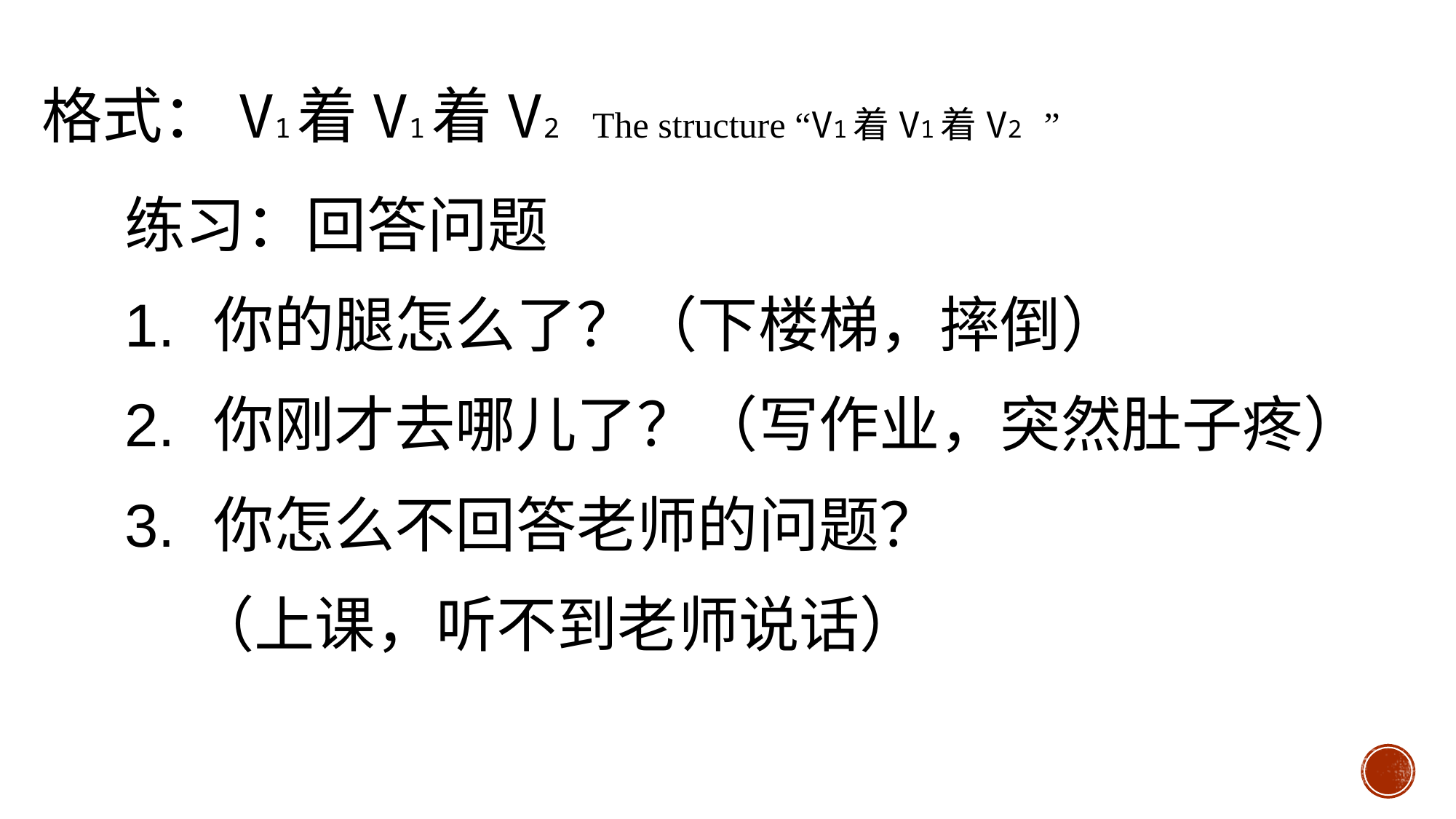

格式：V1着V1着V2  The structure “V1着V1着V2 ”
练习：回答问题
你的腿怎么了？（下楼梯，摔倒）
你刚才去哪儿了？（写作业，突然肚子疼）
你怎么不回答老师的问题？
    （上课，听不到老师说话）